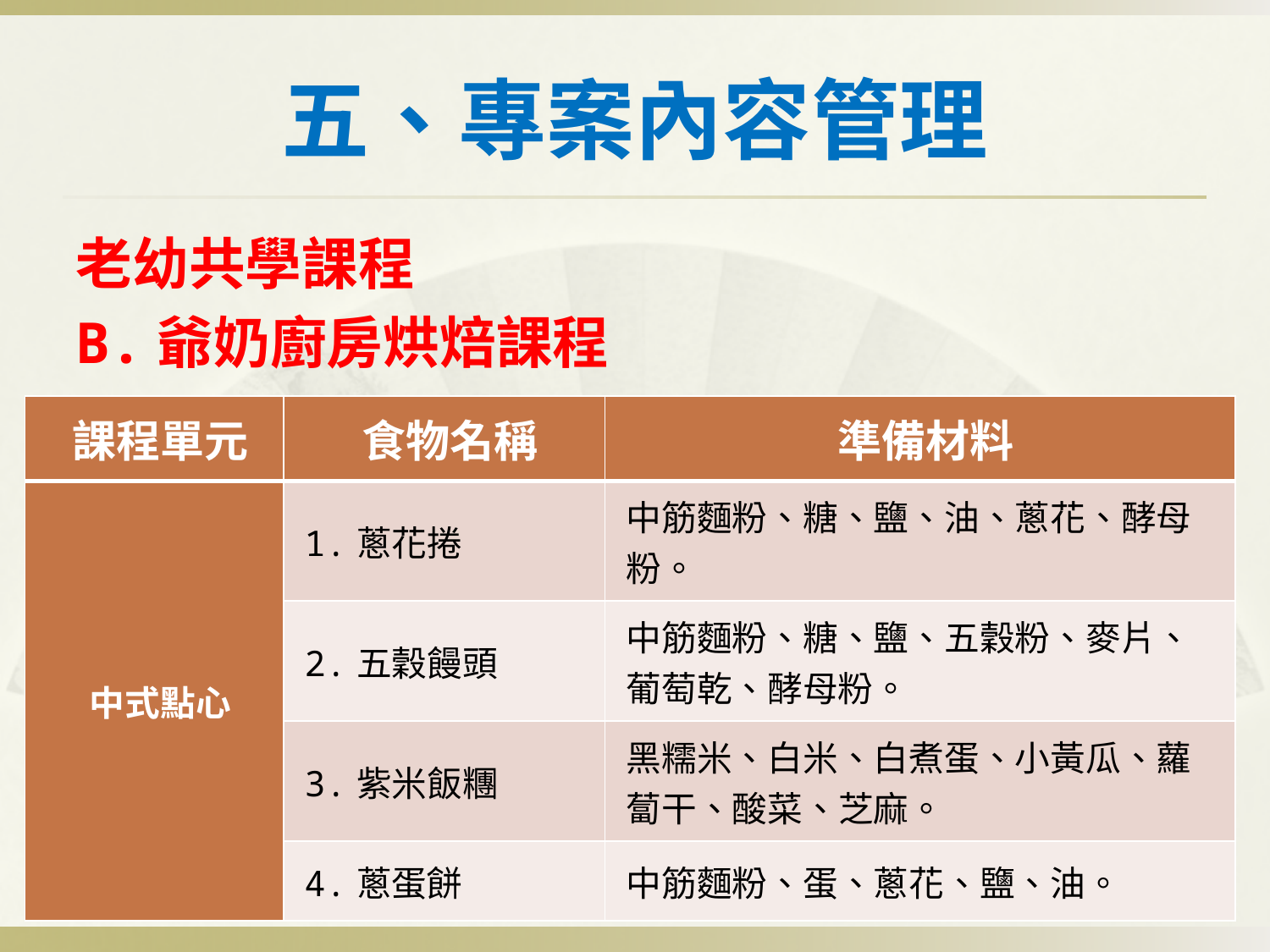

# 五、專案內容管理
老幼共學課程
B.爺奶廚房烘焙課程
| 課程單元 | 食物名稱 | 準備材料 |
| --- | --- | --- |
| 中式點心 | 1.蔥花捲 | 中筋麵粉、糖、鹽、油、蔥花、酵母粉。 |
|  | 2.五穀饅頭 | 中筋麵粉、糖、鹽、五穀粉、麥片、葡萄乾、酵母粉。 |
|  | 3.紫米飯糰 | 黑糯米、白米、白煮蛋、小黃瓜、蘿蔔干、酸菜、芝麻。 |
|  | 4.蔥蛋餅 | 中筋麵粉、蛋、蔥花、鹽、油。 |